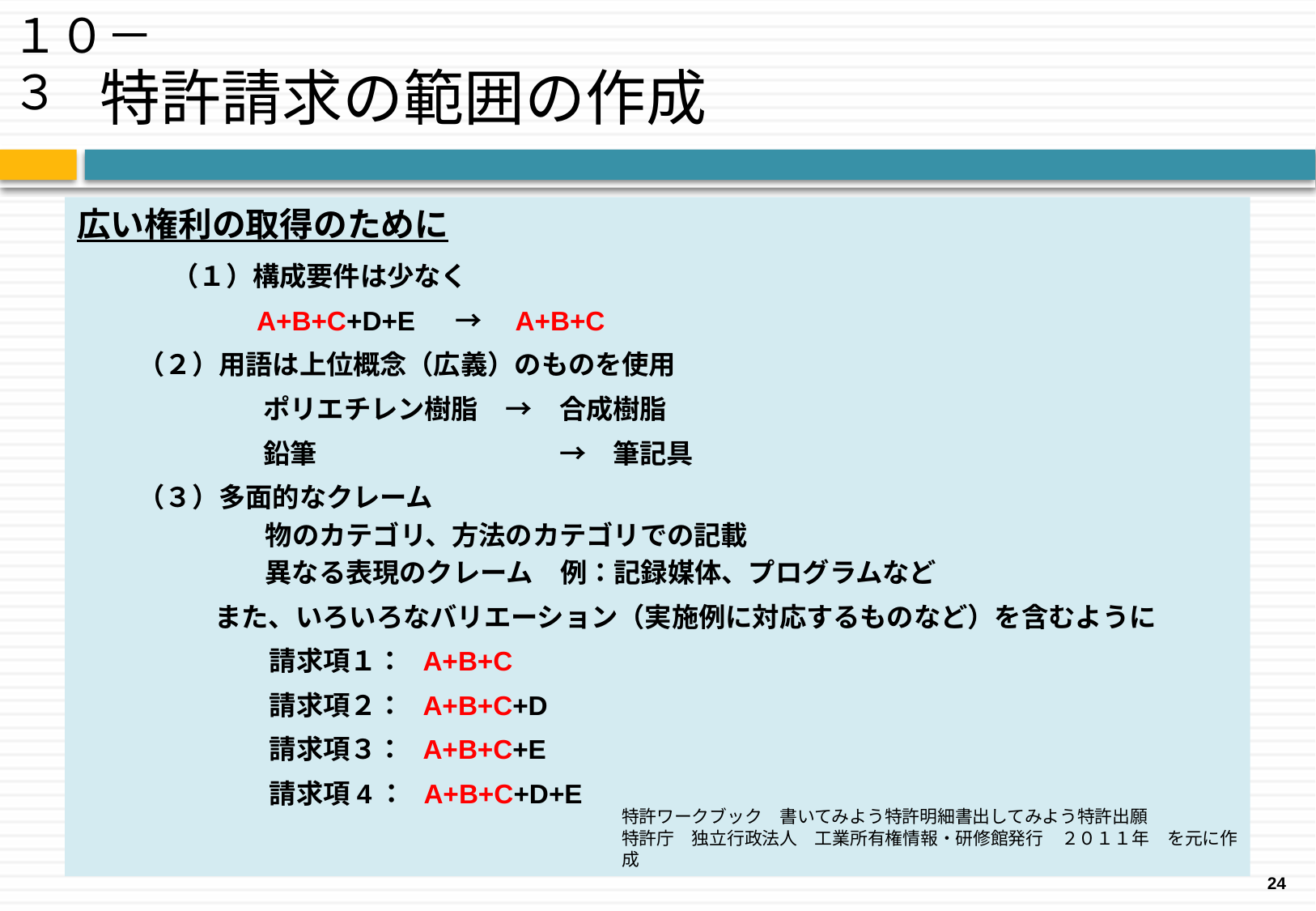

１０－３
# 特許請求の範囲の作成
広い権利の取得のために
　　     （１）構成要件は少なく
                        A+B+C+D+E　 →　A+B+C
         （２）用語は上位概念（広義）のものを使用
　　　　             ポリエチレン樹脂　→　合成樹脂
　　　　             鉛筆　　　　　　　　　→　筆記具
         （３）多面的なクレーム
　　　　　　　物のカテゴリ、方法のカテゴリでの記載
　　　　　　　異なる表現のクレーム　例：記録媒体、プログラムなど
　　　　     また、いろいろなバリエーション（実施例に対応するものなど）を含むように
　　　　              請求項１：  A+B+C
　　　　              請求項２：  A+B+C+D
　　　              　請求項３：  A+B+C+E
　　　　              請求項4：  A+B+C+D+E

特許ワークブック　書いてみよう特許明細書出してみよう特許出願
特許庁　独立行政法人　工業所有権情報・研修館発行　２０１１年　を元に作成
24